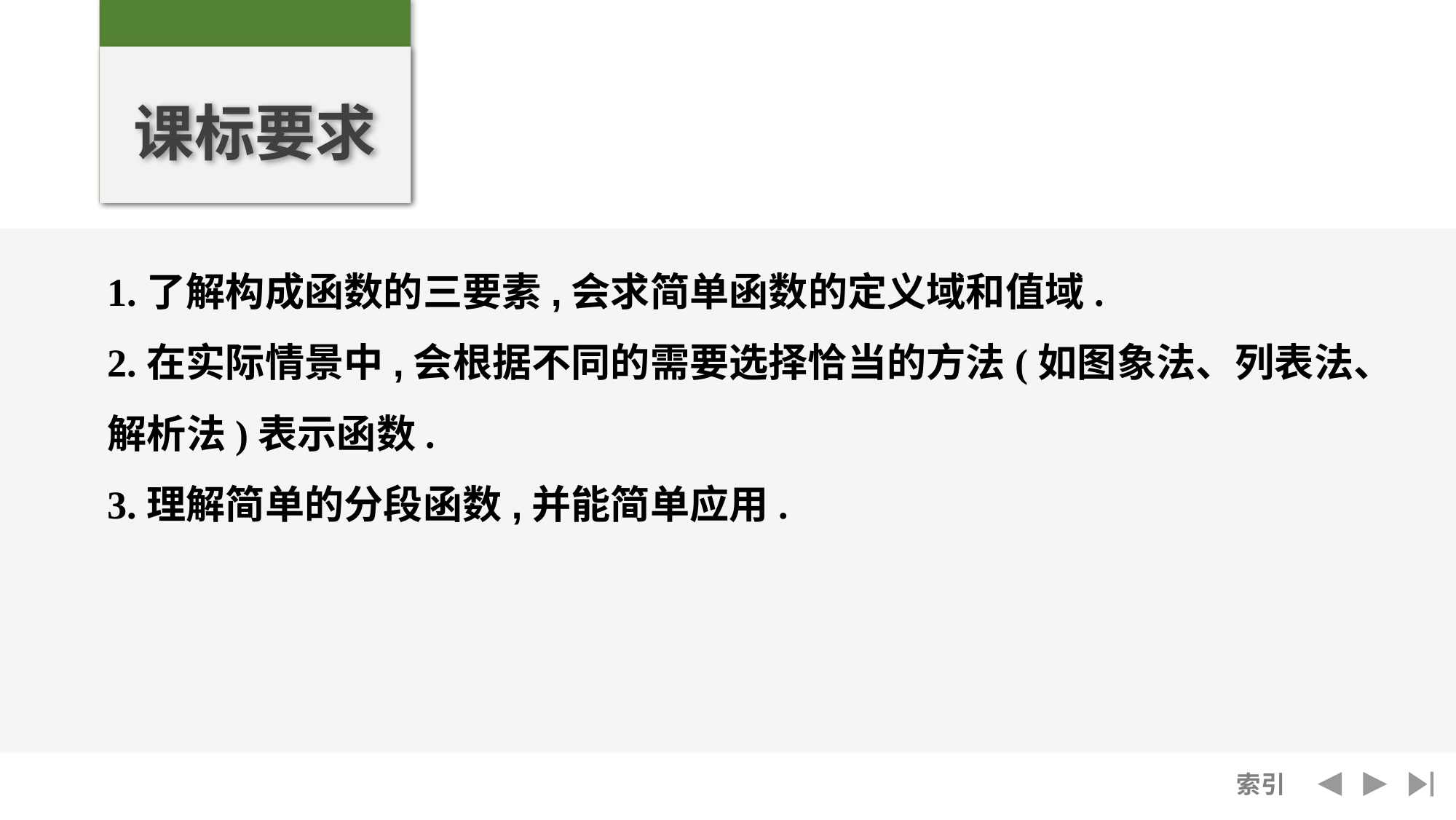

1.了解构成函数的三要素,会求简单函数的定义域和值域.
2.在实际情景中,会根据不同的需要选择恰当的方法(如图象法、列表法、解析法)表示函数.
3.理解简单的分段函数,并能简单应用.